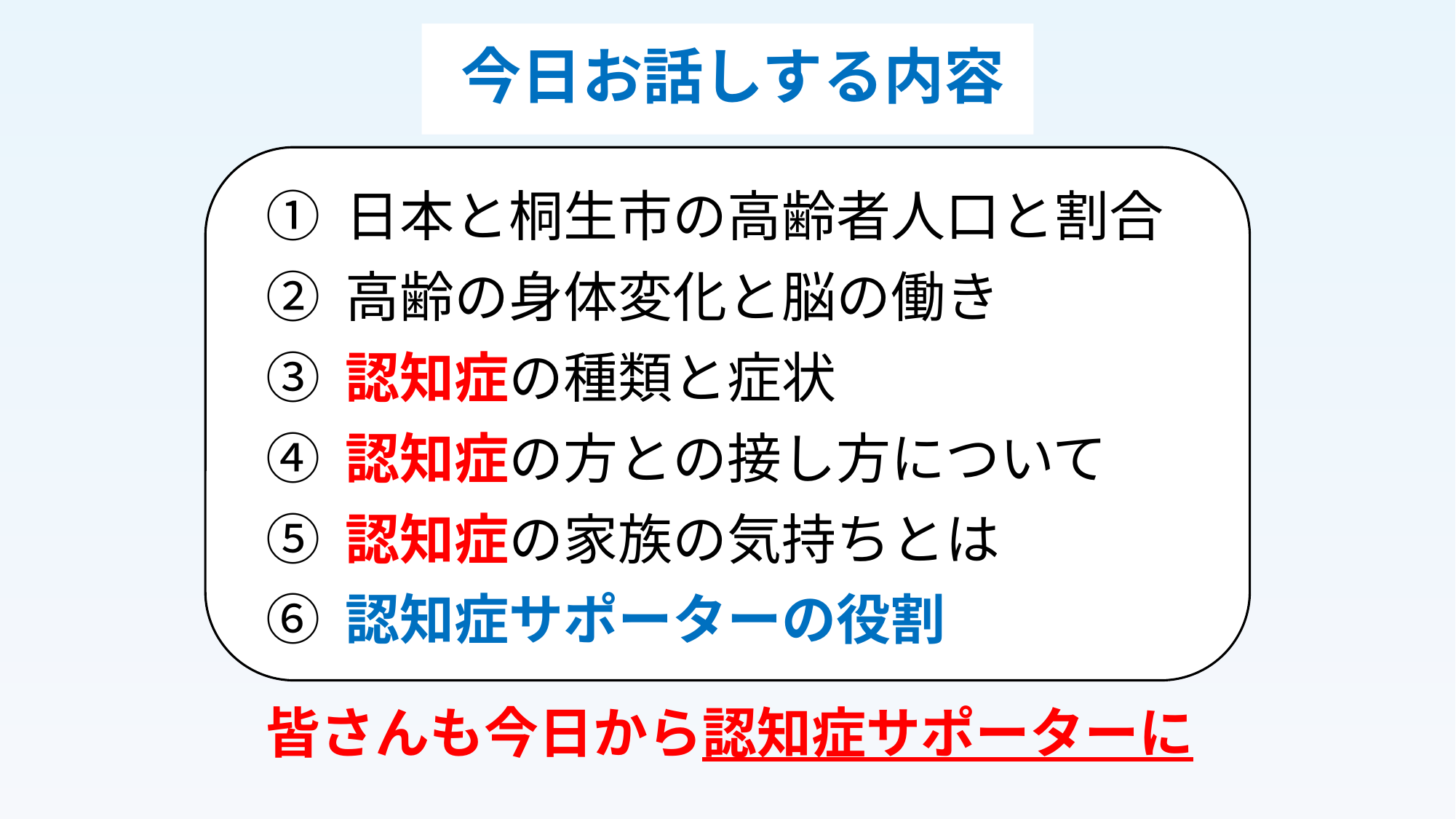

# 今日お話しする内容

① 日本と桐生市の高齢者人口と割合
② 高齢の身体変化と脳の働き
③ 認知症の種類と症状
④ 認知症の方との接し方について
⑤ 認知症の家族の気持ちとは
⑥ 認知症サポーターの役割
皆さんも今日から認知症サポーターに